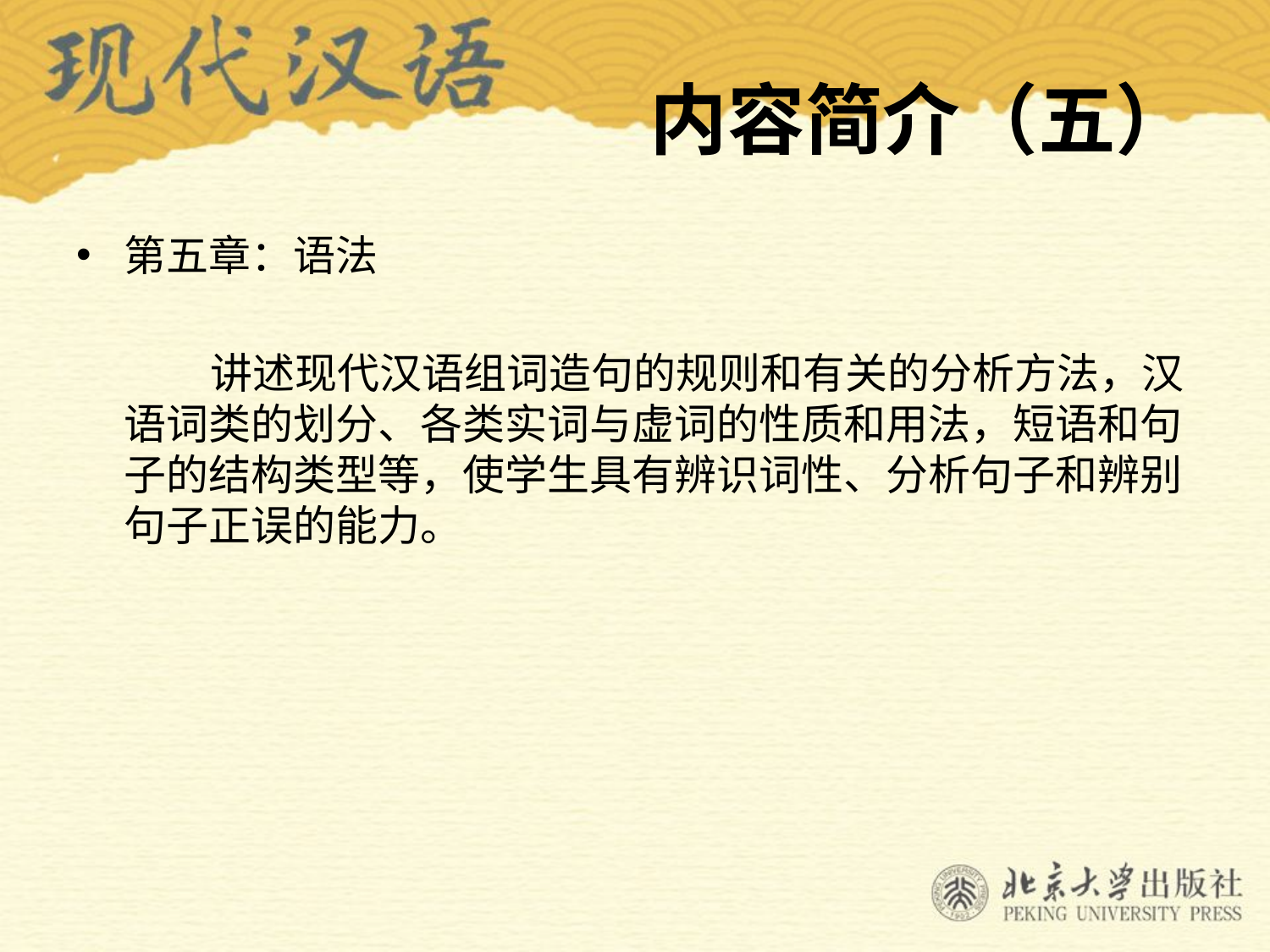

# 内容简介（五）
第五章：语法

             讲述现代汉语组词造句的规则和有关的分析方法，汉语词类的划分、各类实词与虚词的性质和用法，短语和句子的结构类型等，使学生具有辨识词性、分析句子和辨别句子正误的能力。